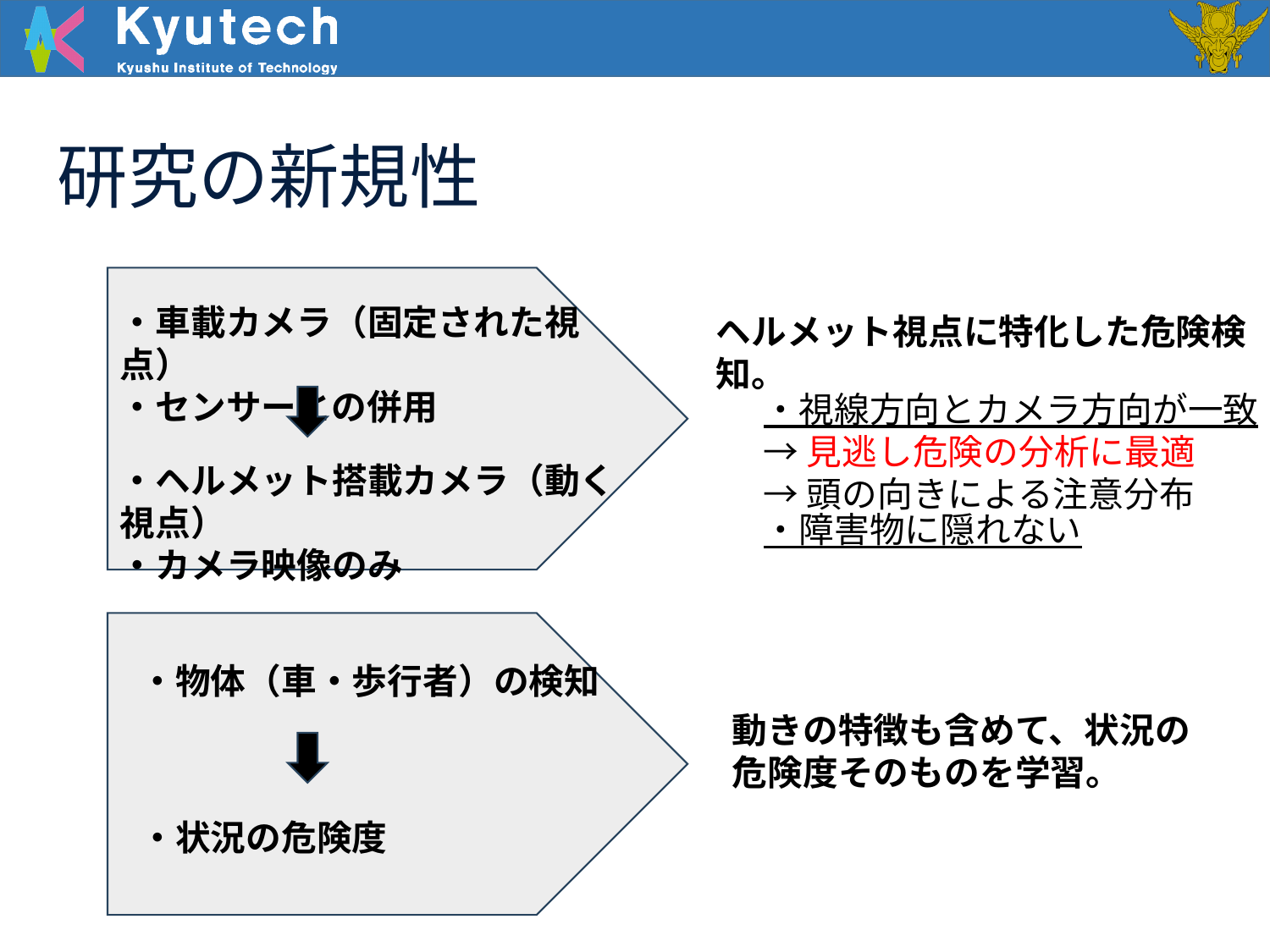

研究の新規性

・車載カメラ（固定された視点）
・センサーとの併用
ヘルメット視点に特化した危険検知。
・視線方向とカメラ方向が一致
→ 見逃し危険の分析に最適
→ 頭の向きによる注意分布

・ヘルメット搭載カメラ（動く視点）
・カメラ映像のみ
・障害物に隠れない

・物体（車・歩行者）の検知
動きの特徴も含めて、状況の
危険度そのものを学習。

・状況の危険度